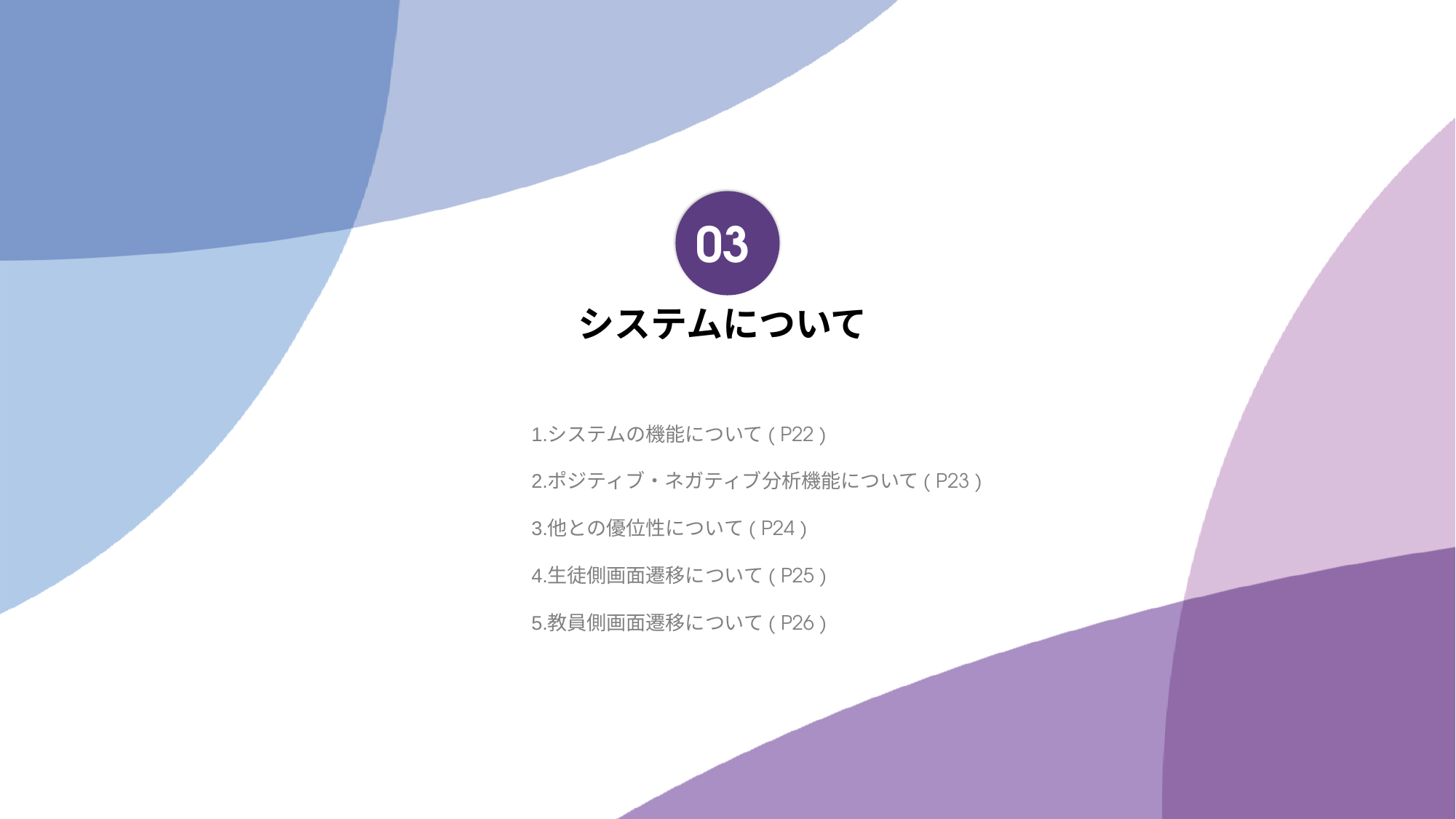

03
システムについて
システムの機能について( P22 )
ポジティブ・ネガティブ分析機能について( P23 )
他との優位性について( P24 )
生徒側画面遷移について( P25 )
教員側画面遷移について( P26 )